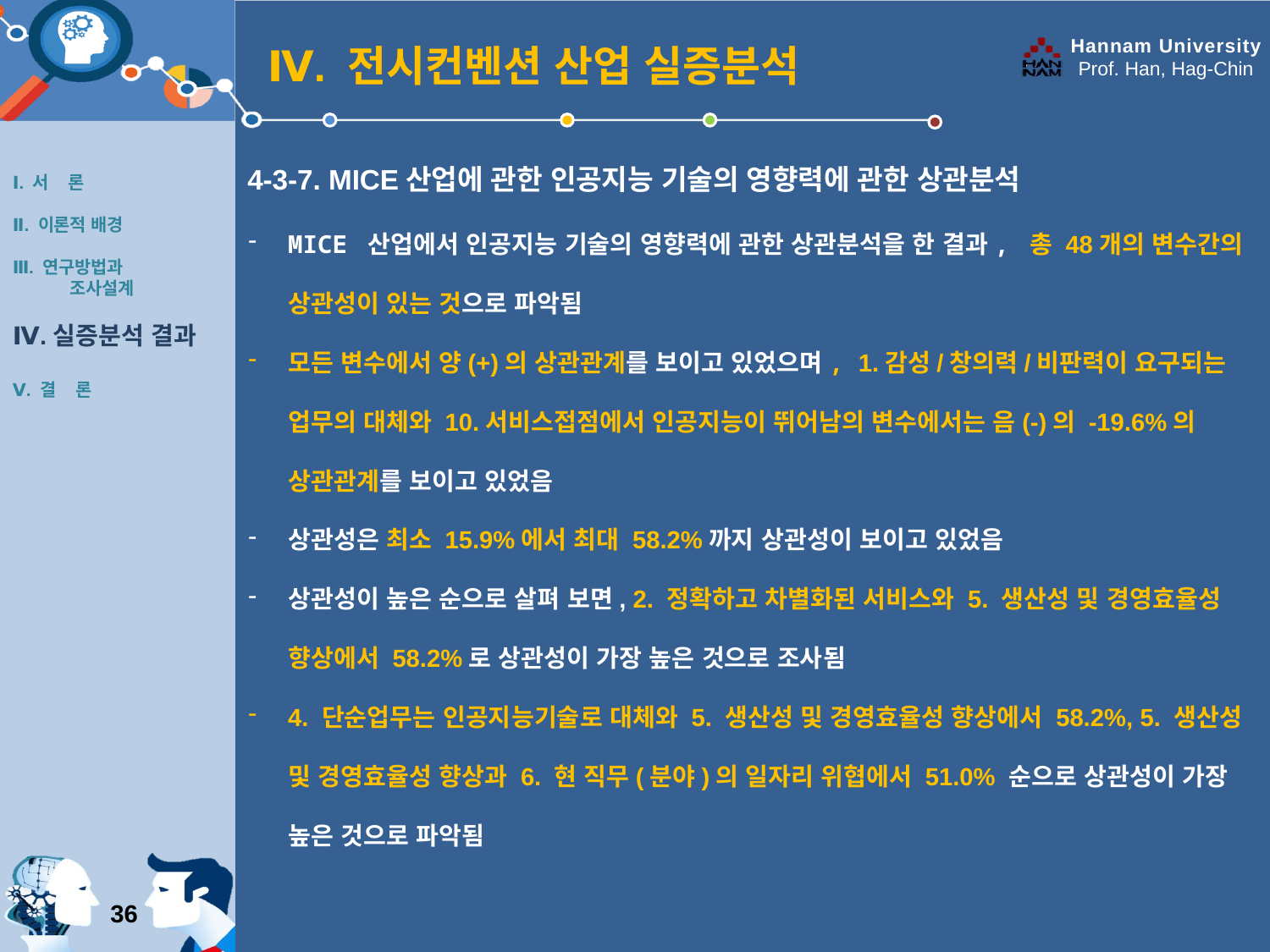

Ⅳ. 전시컨벤션 산업 실증분석
Ⅰ. 서    론

Ⅱ. 이론적 배경

Ⅲ. 연구방법과
           조사설계

Ⅳ.실증분석 결과

Ⅴ. 결    론
4-3-7. MICE산업에 관한 인공지능 기술의 영향력에 관한 상관분석

MICE 산업에서 인공지능 기술의 영향력에 관한 상관분석을 한 결과, 총 48개의 변수간의 상관성이 있는 것으로 파악됨
모든 변수에서 양(+)의 상관관계를 보이고 있었으며, 1.감성/창의력/비판력이 요구되는 업무의 대체와 10.서비스접점에서 인공지능이 뛰어남의 변수에서는 음(-)의 -19.6%의 상관관계를 보이고 있었음
상관성은 최소 15.9%에서 최대 58.2%까지 상관성이 보이고 있었음
상관성이 높은 순으로 살펴 보면, 2. 정확하고 차별화된 서비스와 5. 생산성 및 경영효율성 향상에서 58.2%로 상관성이 가장 높은 것으로 조사됨
4. 단순업무는 인공지능기술로 대체와 5. 생산성 및 경영효율성 향상에서 58.2%, 5. 생산성 및 경영효율성 향상과 6. 현 직무(분야)의 일자리 위협에서 51.0% 순으로 상관성이 가장 높은 것으로 파악됨